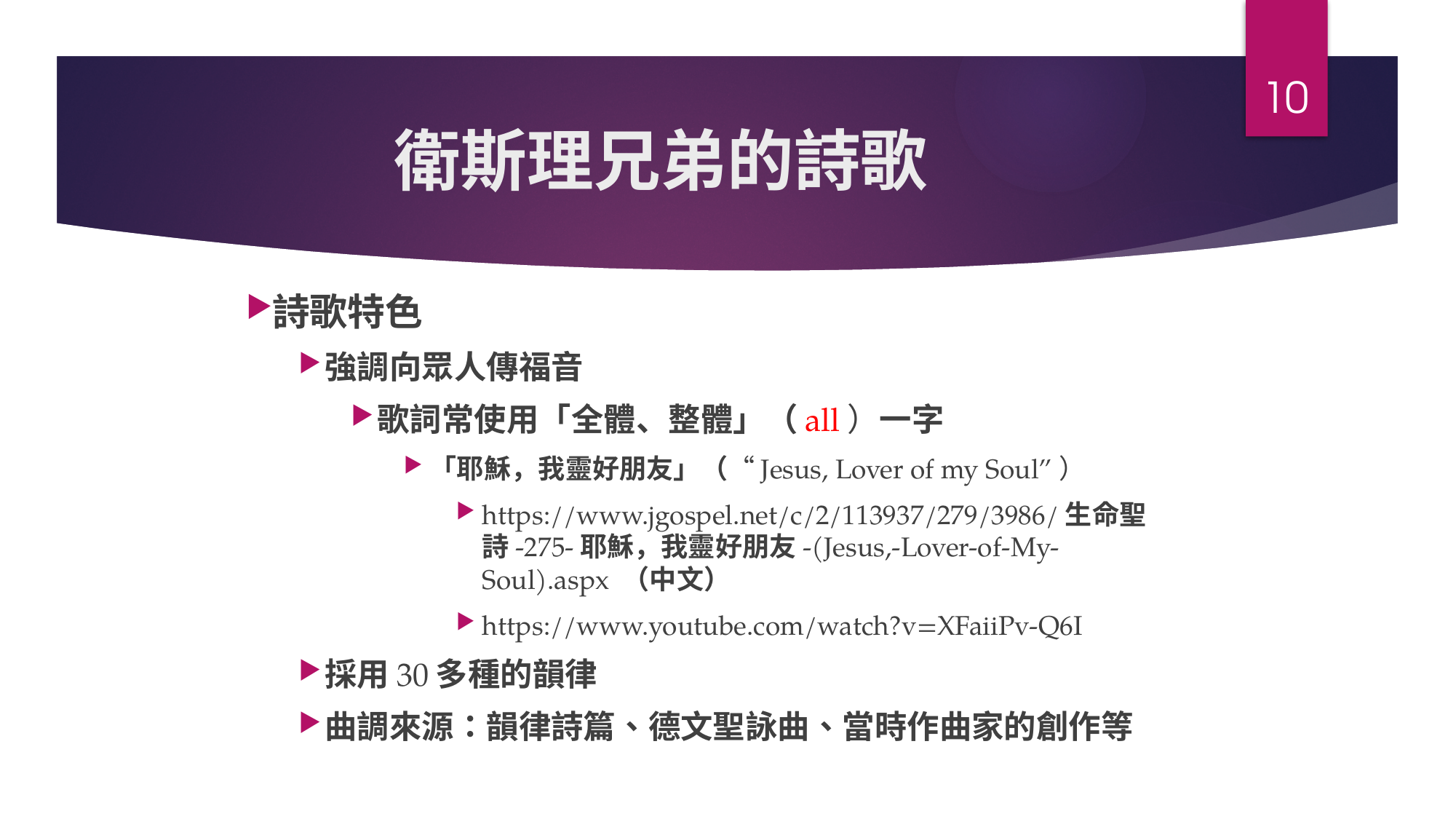

10
# 衛斯理兄弟的詩歌
詩歌特色
強調向眾人傳福音
歌詞常使用「全體、整體」（all）一字
「耶穌，我靈好朋友」（“Jesus, Lover of my Soul”）
https://www.jgospel.net/c/2/113937/279/3986/生命聖詩-275-耶穌，我靈好朋友-(Jesus,-Lover-of-My-Soul).aspx （中文）
https://www.youtube.com/watch?v=XFaiiPv-Q6I
採用30多種的韻律
曲調來源：韻律詩篇、德文聖詠曲、當時作曲家的創作等